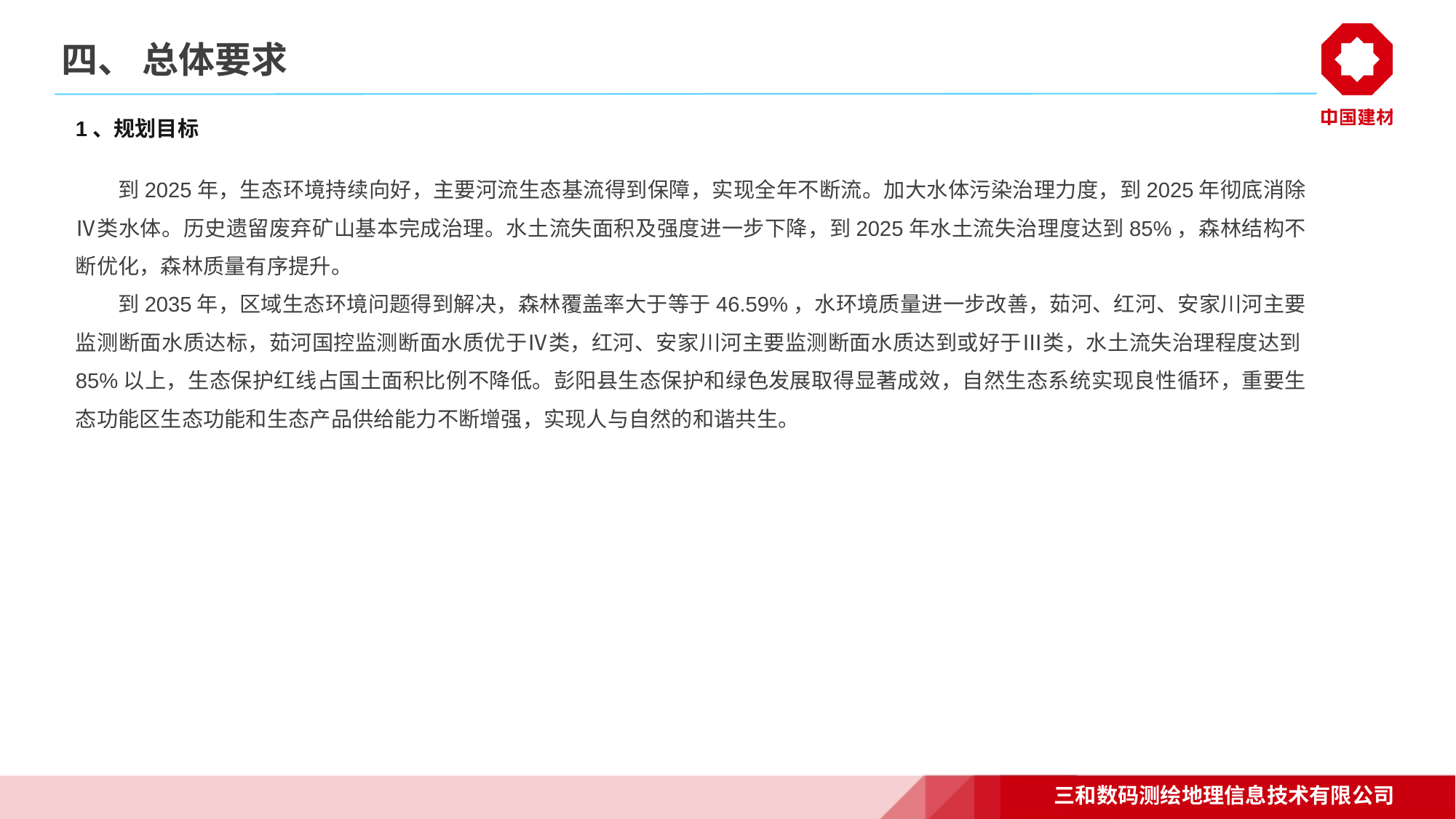

# 四、 总体要求
1、规划目标

到2025年，生态环境持续向好，主要河流生态基流得到保障，实现全年不断流。加大水体污染治理力度，到2025年彻底消除Ⅳ类水体。历史遗留废弃矿山基本完成治理。水土流失面积及强度进一步下降，到2025年水土流失治理度达到85%，森林结构不断优化，森林质量有序提升。
到2035年，区域生态环境问题得到解决，森林覆盖率大于等于46.59%，水环境质量进一步改善，茹河、红河、安家川河主要监测断面水质达标，茹河国控监测断面水质优于Ⅳ类，红河、安家川河主要监测断面水质达到或好于Ⅲ类，水土流失治理程度达到85%以上，生态保护红线占国土面积比例不降低。彭阳县生态保护和绿色发展取得显著成效，自然生态系统实现良性循环，重要生态功能区生态功能和生态产品供给能力不断增强，实现人与自然的和谐共生。